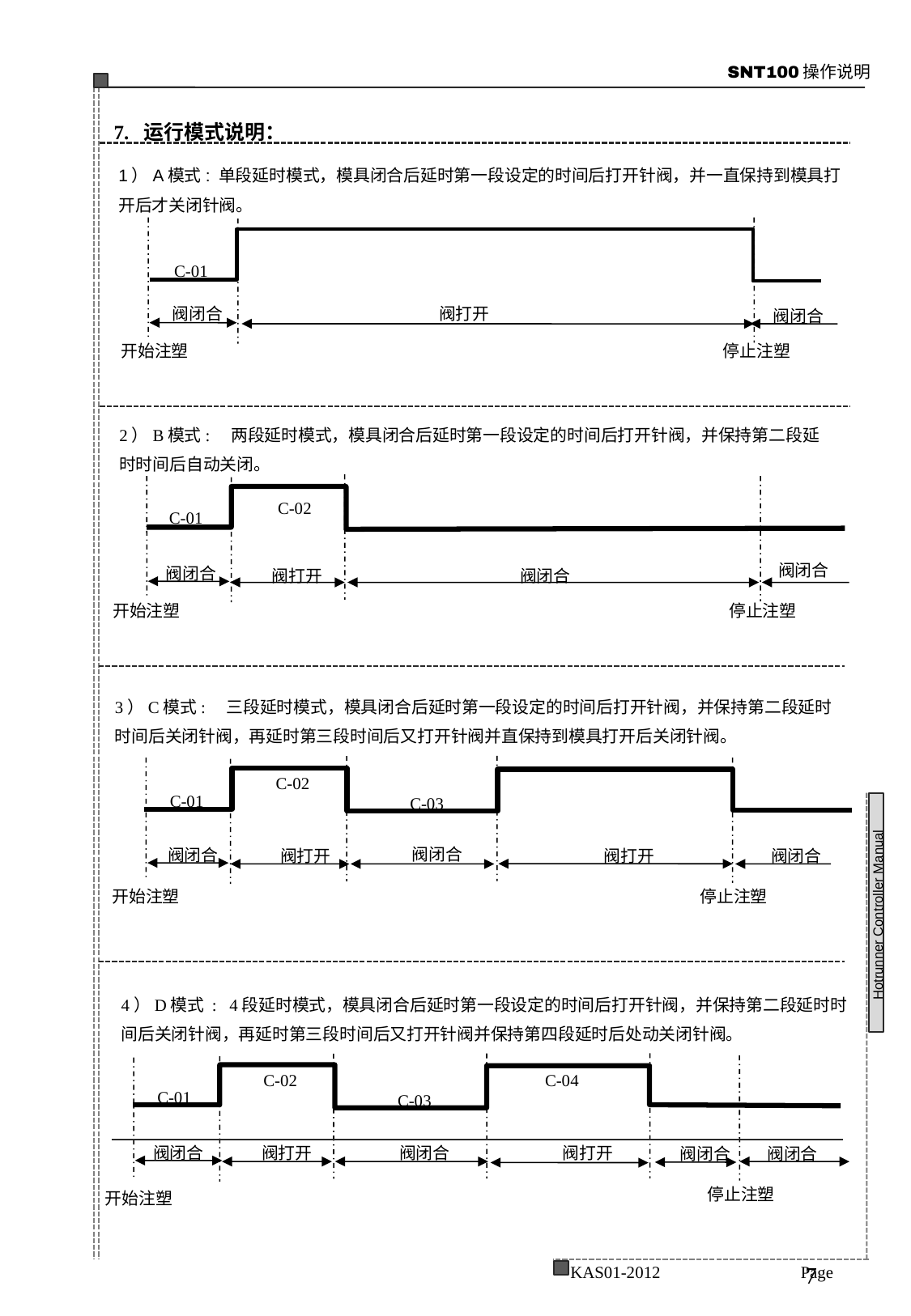

7.  运行模式说明：
1）A模式: 单段延时模式，模具闭合后延时第一段设定的时间后打开针阀，并一直保持到模具打开后才关闭针阀。

C-01
阀打开
阀闭合
阀闭合

开始注塑
停止注塑
2）B模式:    两段延时模式，模具闭合后延时第一段设定的时间后打开针阀，并保持第二段延时时间后自动关闭。

C-02

C-01
阀闭合
阀闭合
阀打开
阀闭合

开始注塑
停止注塑
3）C模式:    三段延时模式，模具闭合后延时第一段设定的时间后打开针阀，并保持第二段延时时间后关闭针阀，再延时第三段时间后又打开针阀并直保持到模具打开后关闭针阀。

C-02

C-01
C-03
阀闭合
阀闭合
阀打开
阀打开
阀闭合

开始注塑
停止注塑
4）D模式 :   4段延时模式，模具闭合后延时第一段设定的时间后打开针阀，并保持第二段延时时间后关闭针阀，再延时第三段时间后又打开针阀并保持第四段延时后处动关闭针阀。

C-02

C-04

C-01
C-03
阀打开
阀打开
阀闭合
阀闭合
阀闭合
阀闭合

停止注塑
开始注塑